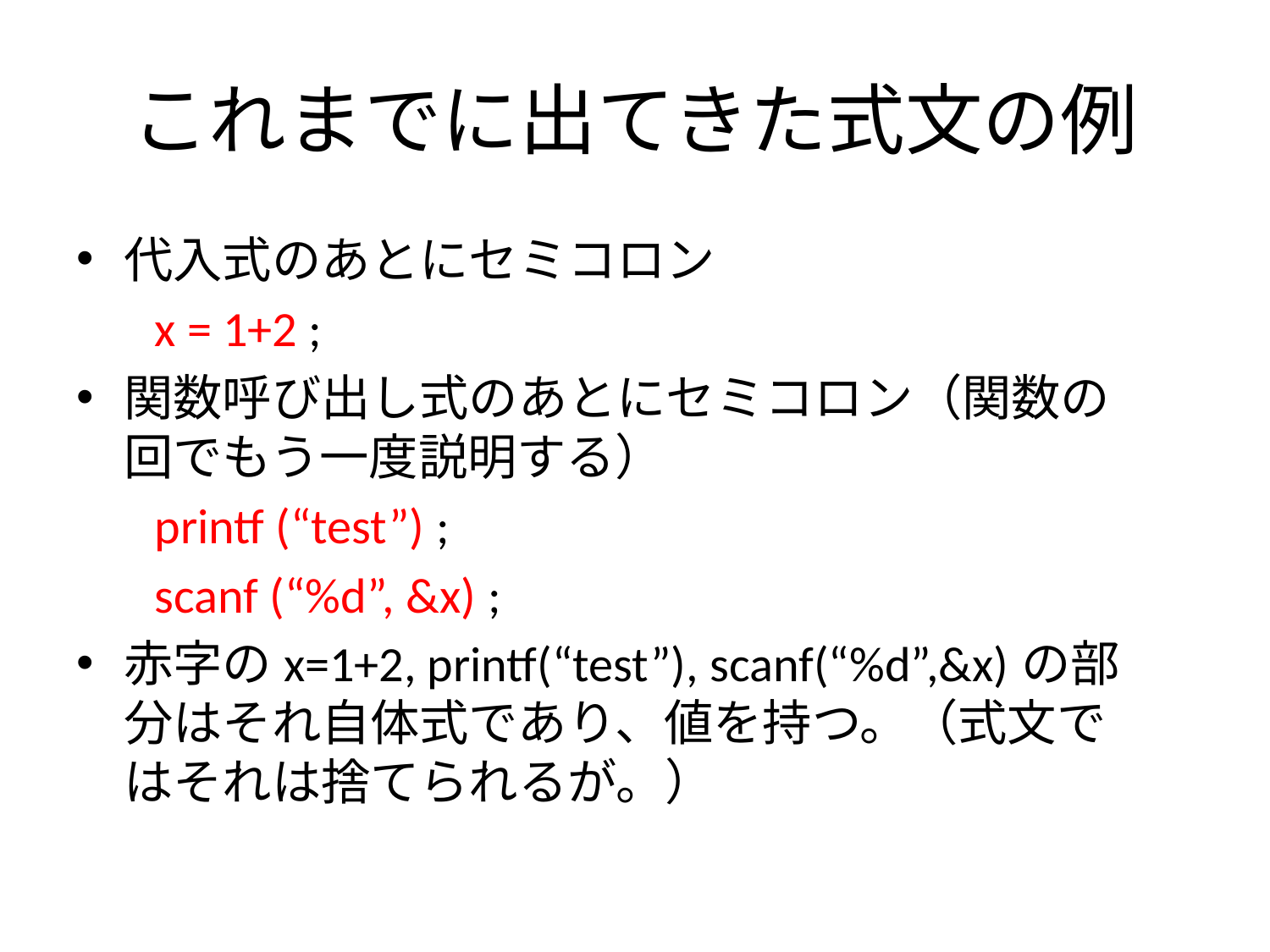

# これまでに出てきた式文の例
代入式のあとにセミコロン
       x = 1+2 ;
関数呼び出し式のあとにセミコロン（関数の回でもう一度説明する）
       printf (“test”) ;
       scanf (“%d”, &x) ;
赤字のx=1+2, printf(“test”), scanf(“%d”,&x)の部分はそれ自体式であり、値を持つ。（式文ではそれは捨てられるが。）